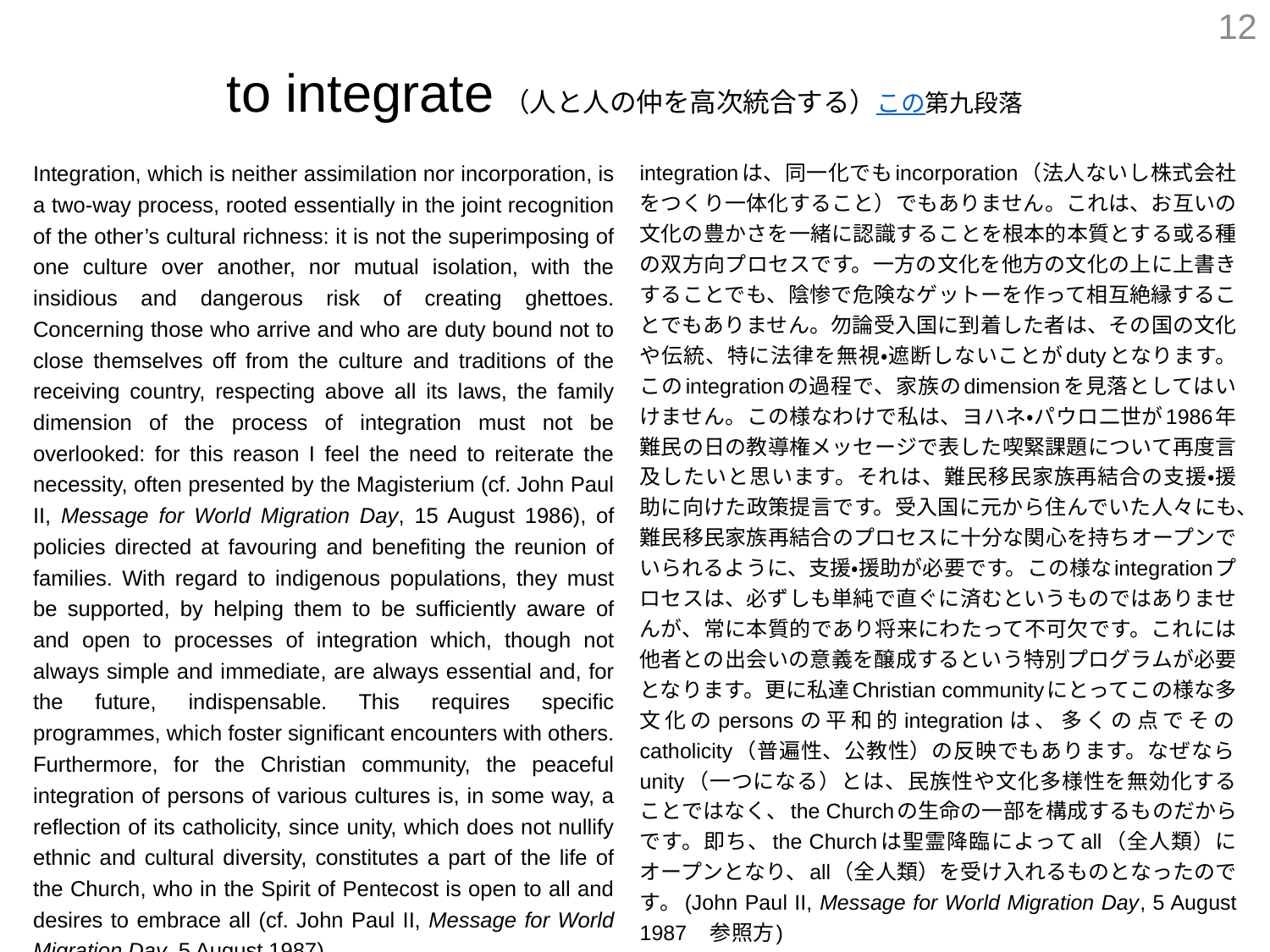

12
# to integrate（人と人の仲を高次統合する）この第九段落
Integration, which is neither assimilation nor incorporation, is a two-way process, rooted essentially in the joint recognition of the other’s cultural richness: it is not the superimposing of one culture over another, nor mutual isolation, with the insidious and dangerous risk of creating ghettoes. Concerning those who arrive and who are duty bound not to close themselves off from the culture and traditions of the receiving country, respecting above all its laws, the family dimension of the process of integration must not be overlooked: for this reason I feel the need to reiterate the necessity, often presented by the Magisterium (cf. John Paul II, Message for World Migration Day, 15 August 1986), of policies directed at favouring and benefiting the reunion of families. With regard to indigenous populations, they must be supported, by helping them to be sufficiently aware of and open to processes of integration which, though not always simple and immediate, are always essential and, for the future, indispensable. This requires specific programmes, which foster significant encounters with others. Furthermore, for the Christian community, the peaceful integration of persons of various cultures is, in some way, a reflection of its catholicity, since unity, which does not nullify ethnic and cultural diversity, constitutes a part of the life of the Church, who in the Spirit of Pentecost is open to all and desires to embrace all (cf. John Paul II, Message for World Migration Day, 5 August 1987).
integrationは、同一化でもincorporation（法人ないし株式会社をつくり一体化すること）でもありません。これは、お互いの文化の豊かさを一緒に認識することを根本的本質とする或る種の双方向プロセスです。一方の文化を他方の文化の上に上書きすることでも、陰惨で危険なゲットーを作って相互絶縁することでもありません。勿論受入国に到着した者は、その国の文化や伝統、特に法律を無視・遮断しないことがdutyとなります。このintegrationの過程で、家族のdimensionを見落としてはいけません。この様なわけで私は、ヨハネ・パウロ二世が1986年難民の日の教導権メッセージで表した喫緊課題について再度言及したいと思います。それは、難民移民家族再結合の支援・援助に向けた政策提言です。受入国に元から住んでいた人々にも、難民移民家族再結合のプロセスに十分な関心を持ちオープンでいられるように、支援・援助が必要です。この様なintegrationプロセスは、必ずしも単純で直ぐに済むというものではありませんが、常に本質的であり将来にわたって不可欠です。これには他者との出会いの意義を醸成するという特別プログラムが必要となります。更に私達Christian communityにとってこの様な多文化のpersonsの平和的integrationは、多くの点でそのcatholicity（普遍性、公教性）の反映でもあります。なぜならunity（一つになる）とは、民族性や文化多様性を無効化することではなく、the Churchの生命の一部を構成するものだからです。即ち、the Churchは聖霊降臨によってall（全人類）にオープンとなり、all（全人類）を受け入れるものとなったのです。(John Paul II, Message for World Migration Day, 5 August 1987　参照方)